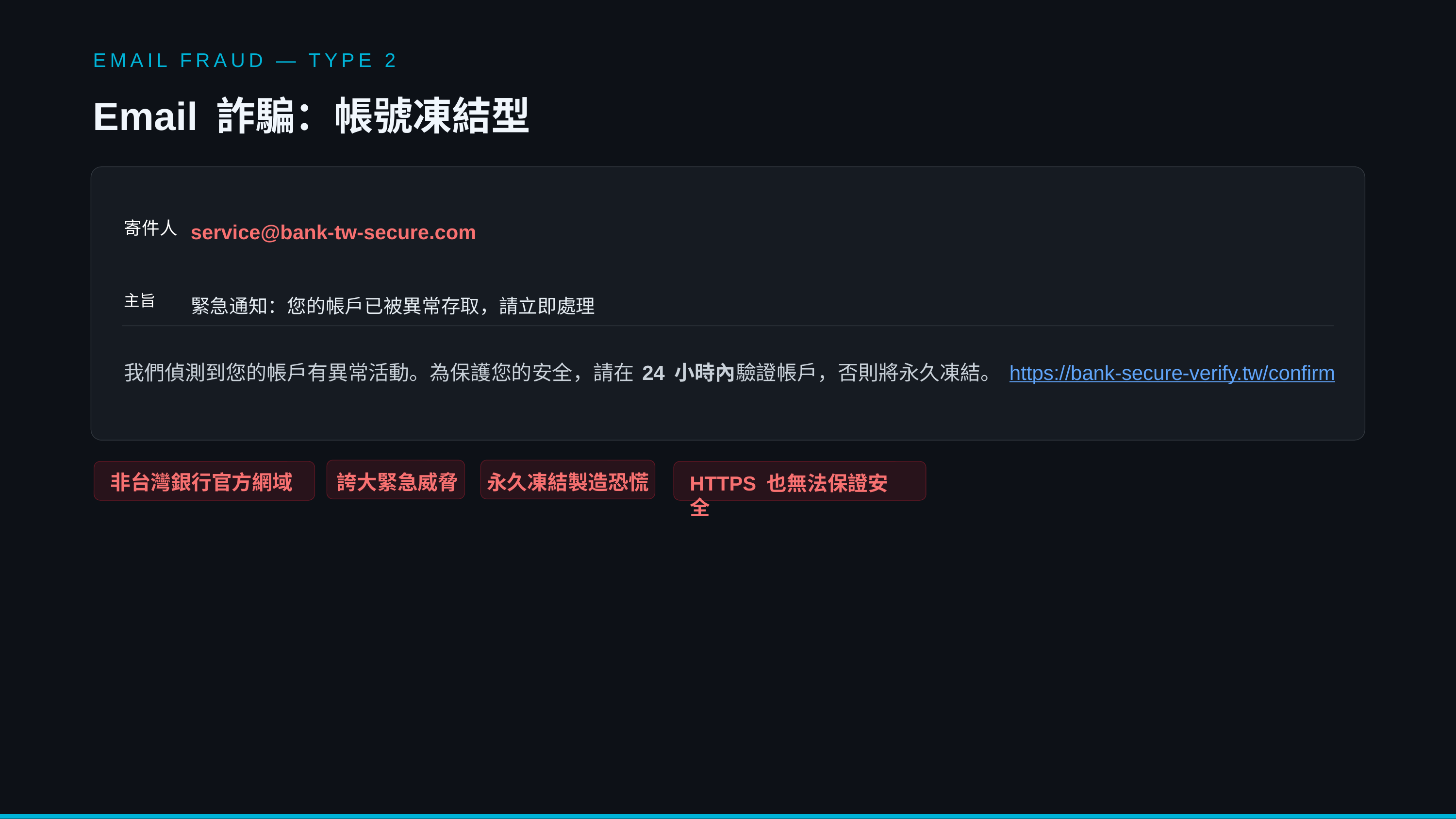

EMAIL FRAUD — TYPE 2
Email 詐騙：帳號凍結型

寄件人
service@bank-tw-secure.com
主旨
緊急通知：您的帳戶已被異常存取，請立即處理

我們偵測到您的帳戶有異常活動。為保護您的安全，請在 24 小時內驗證帳戶，否則將永久凍結。 https://bank-secure-verify.tw/confirm

非台灣銀行官方網域
誇大緊急威脅
永久凍結製造恐慌
HTTPS 也無法保證安全